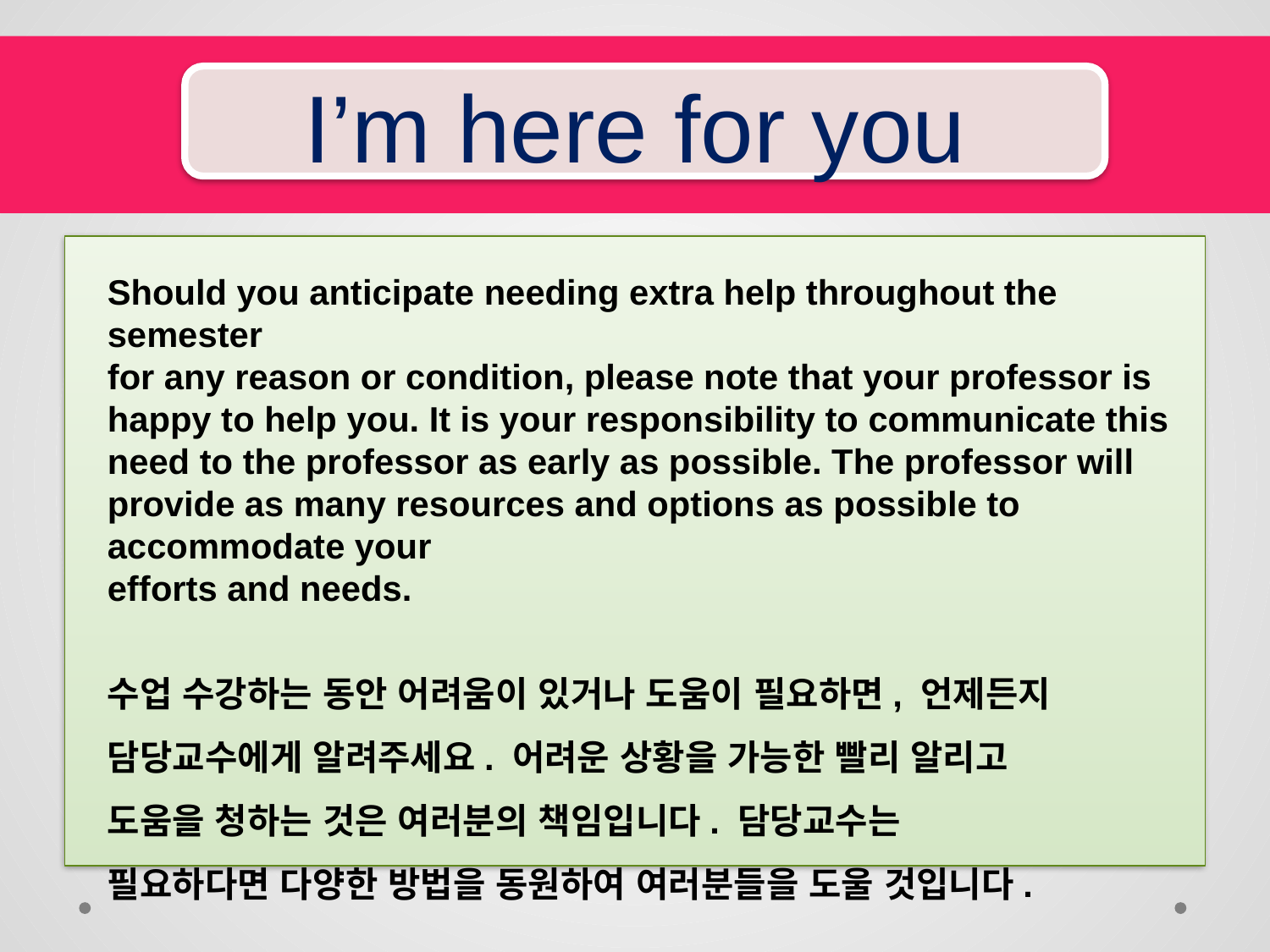

# I’m here for you

Should you anticipate needing extra help throughout the semester
for any reason or condition, please note that your professor is
happy to help you. It is your responsibility to communicate this
need to the professor as early as possible. The professor will provide as many resources and options as possible to accommodate your
efforts and needs.

수업 수강하는 동안 어려움이 있거나 도움이 필요하면, 언제든지
담당교수에게 알려주세요. 어려운 상황을 가능한 빨리 알리고
도움을 청하는 것은 여러분의 책임입니다. 담당교수는
필요하다면 다양한 방법을 동원하여 여러분들을 도울 것입니다.